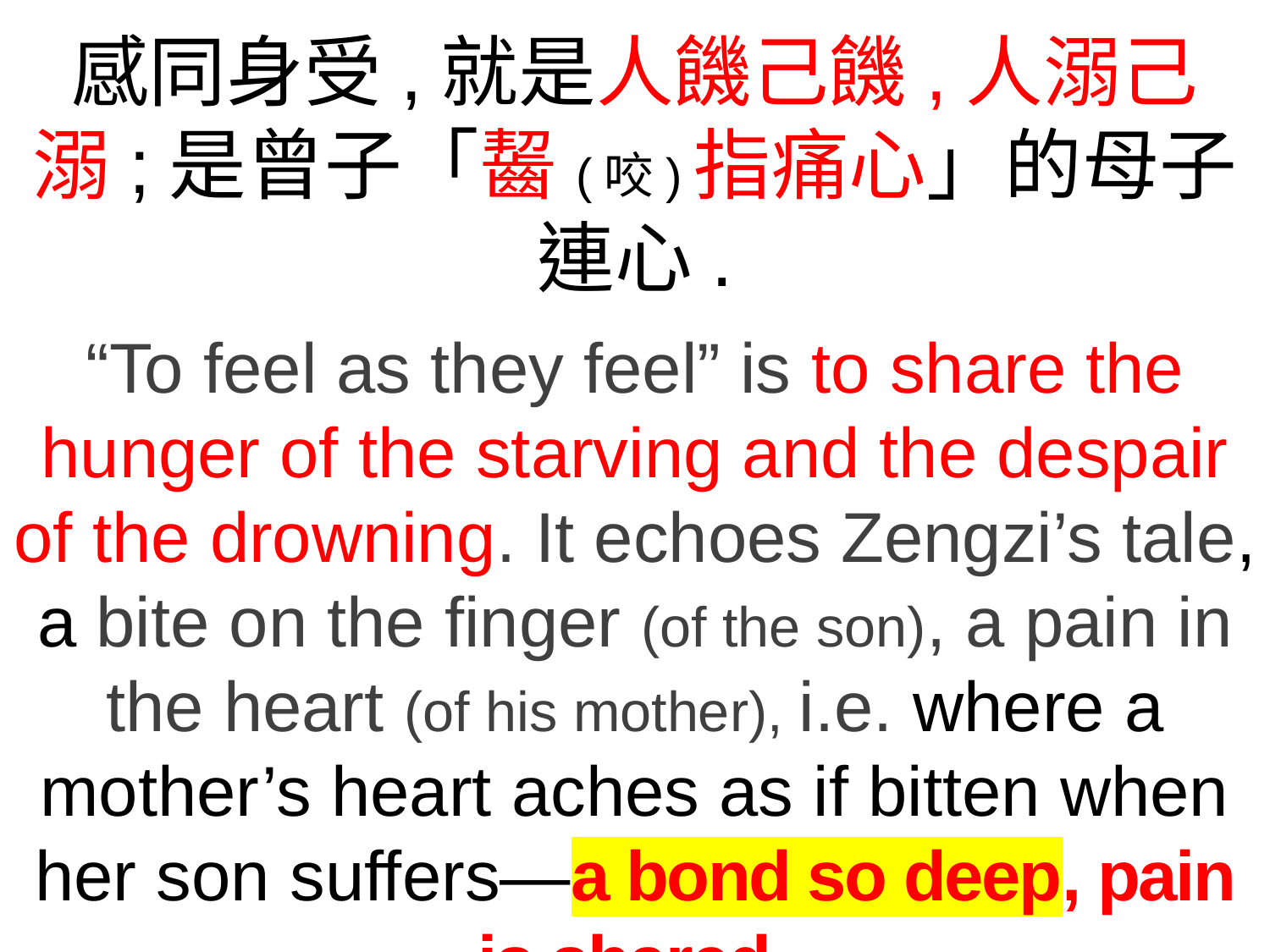

感同身受,就是人饑己饑,人溺己溺;是曾子「齧(咬)指痛心」的母子連心.
“To feel as they feel” is to share the hunger of the starving and the despair of the drowning. It echoes Zengzi’s tale, a bite on the finger (of the son), a pain in the heart (of his mother), i.e. where a mother’s heart aches as if bitten when her son suffers—a bond so deep, pain is shared.